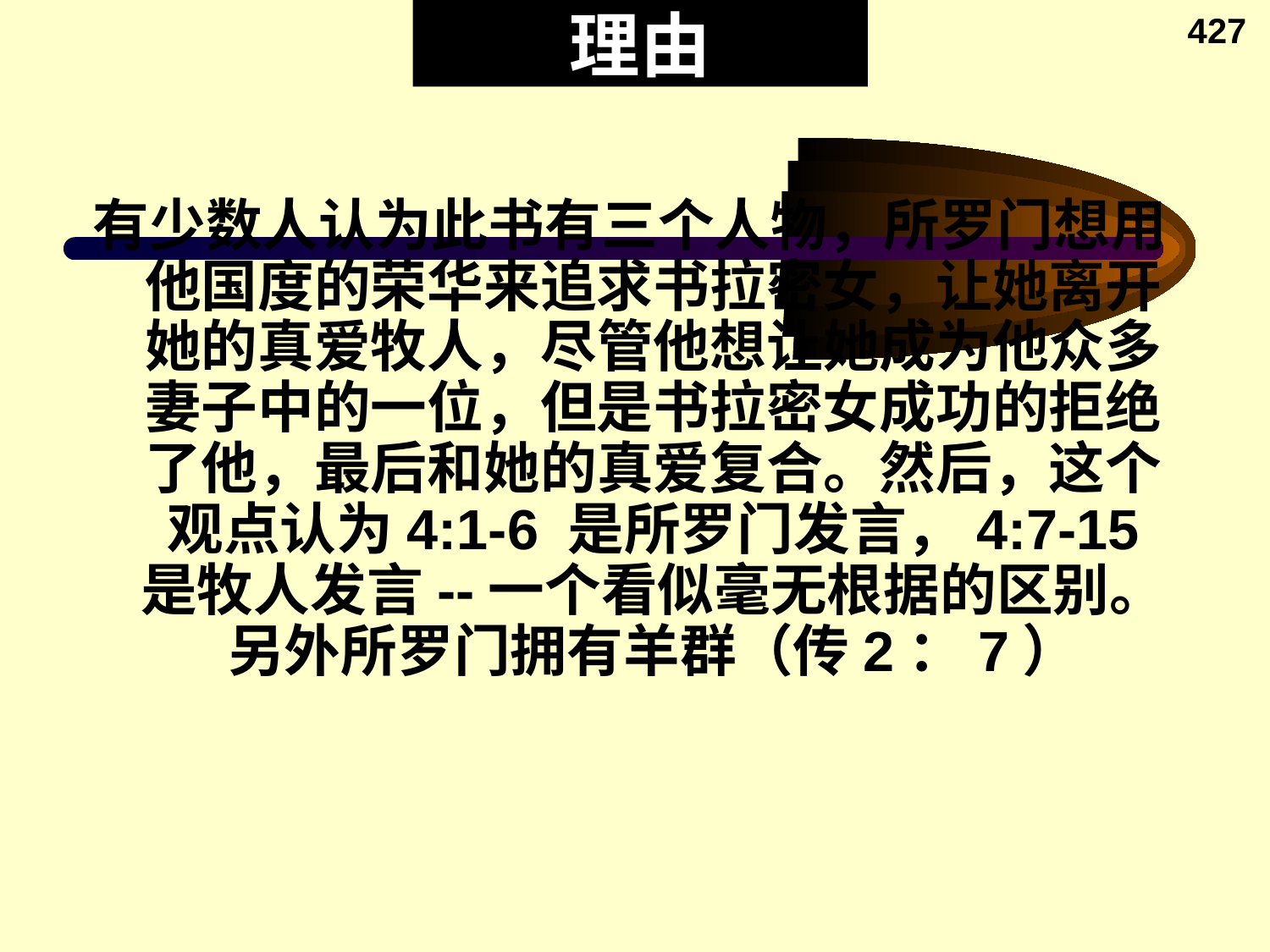

# 理由
427
有少数人认为此书有三个人物，所罗门想用他国度的荣华来追求书拉密女，让她离开她的真爱牧人，尽管他想让她成为他众多妻子中的一位，但是书拉密女成功的拒绝了他，最后和她的真爱复合。然后，这个观点认为4:1-6 是所罗门发言，4:7-15 是牧人发言--一个看似毫无根据的区别。另外所罗门拥有羊群（传2：7）